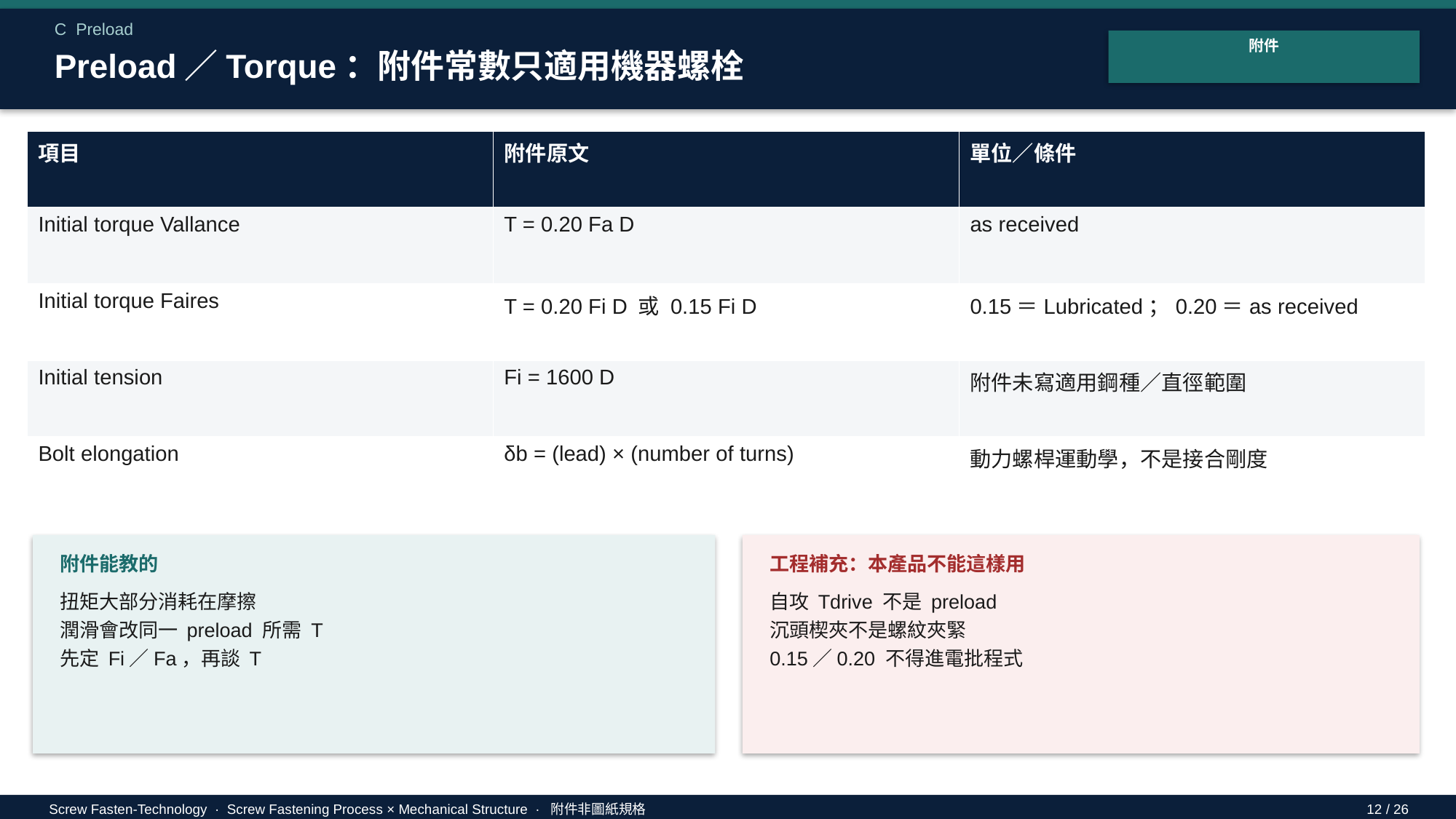

C  Preload

附件
Preload／Torque：附件常數只適用機器螺栓
| 項目 | 附件原文 | 單位／條件 |
| --- | --- | --- |
| Initial torque Vallance | T = 0.20 Fa D | as received |
| Initial torque Faires | T = 0.20 Fi D 或 0.15 Fi D | 0.15＝Lubricated；0.20＝as received |
| Initial tension | Fi = 1600 D | 附件未寫適用鋼種／直徑範圍 |
| Bolt elongation | δb = (lead) × (number of turns) | 動力螺桿運動學，不是接合剛度 |

附件能教的
工程補充：本產品不能這樣用
扭矩大部分消耗在摩擦
潤滑會改同一 preload 所需 T
先定 Fi／Fa，再談 T
自攻 Tdrive 不是 preload
沉頭楔夾不是螺紋夾緊
0.15／0.20 不得進電批程式

Screw Fasten-Technology  ·  Screw Fastening Process × Mechanical Structure  ·  附件非圖紙規格
12 / 26